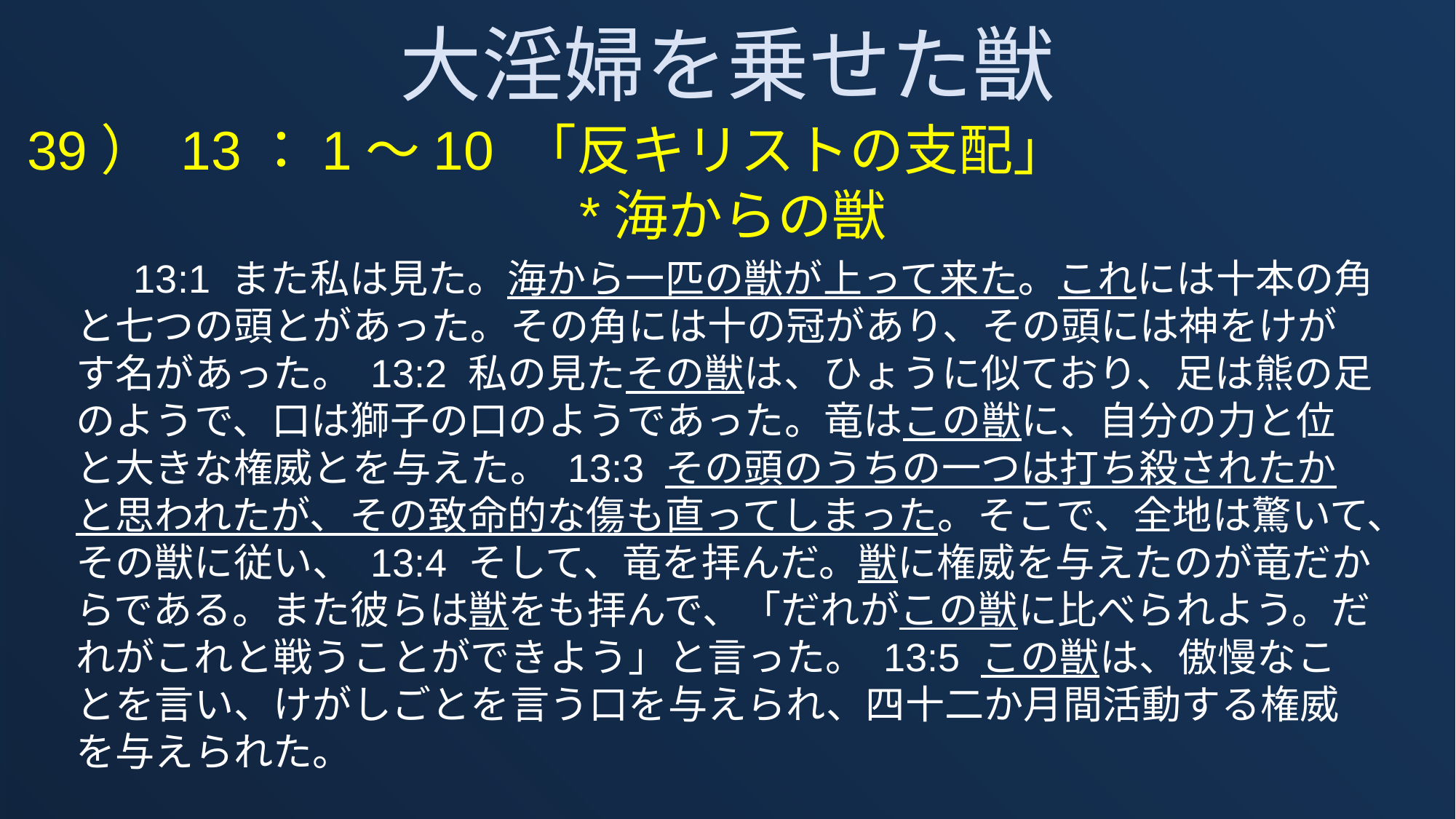

大淫婦を乗せた獣
39） 13：1～10 「反キリストの支配」
*海からの獣
　 13:1 また私は見た。海から一匹の獣が上って来た。これには十本の角と七つの頭とがあった。その角には十の冠があり、その頭には神をけがす名があった。 13:2 私の見たその獣は、ひょうに似ており、足は熊の足のようで、口は獅子の口のようであった。竜はこの獣に、自分の力と位と大きな権威とを与えた。 13:3 その頭のうちの一つは打ち殺されたかと思われたが、その致命的な傷も直ってしまった。そこで、全地は驚いて、その獣に従い、 13:4 そして、竜を拝んだ。獣に権威を与えたのが竜だからである。また彼らは獣をも拝んで、「だれがこの獣に比べられよう。だれがこれと戦うことができよう」と言った。 13:5 この獣は、傲慢なことを言い、けがしごとを言う口を与えられ、四十二か月間活動する権威を与えられた。